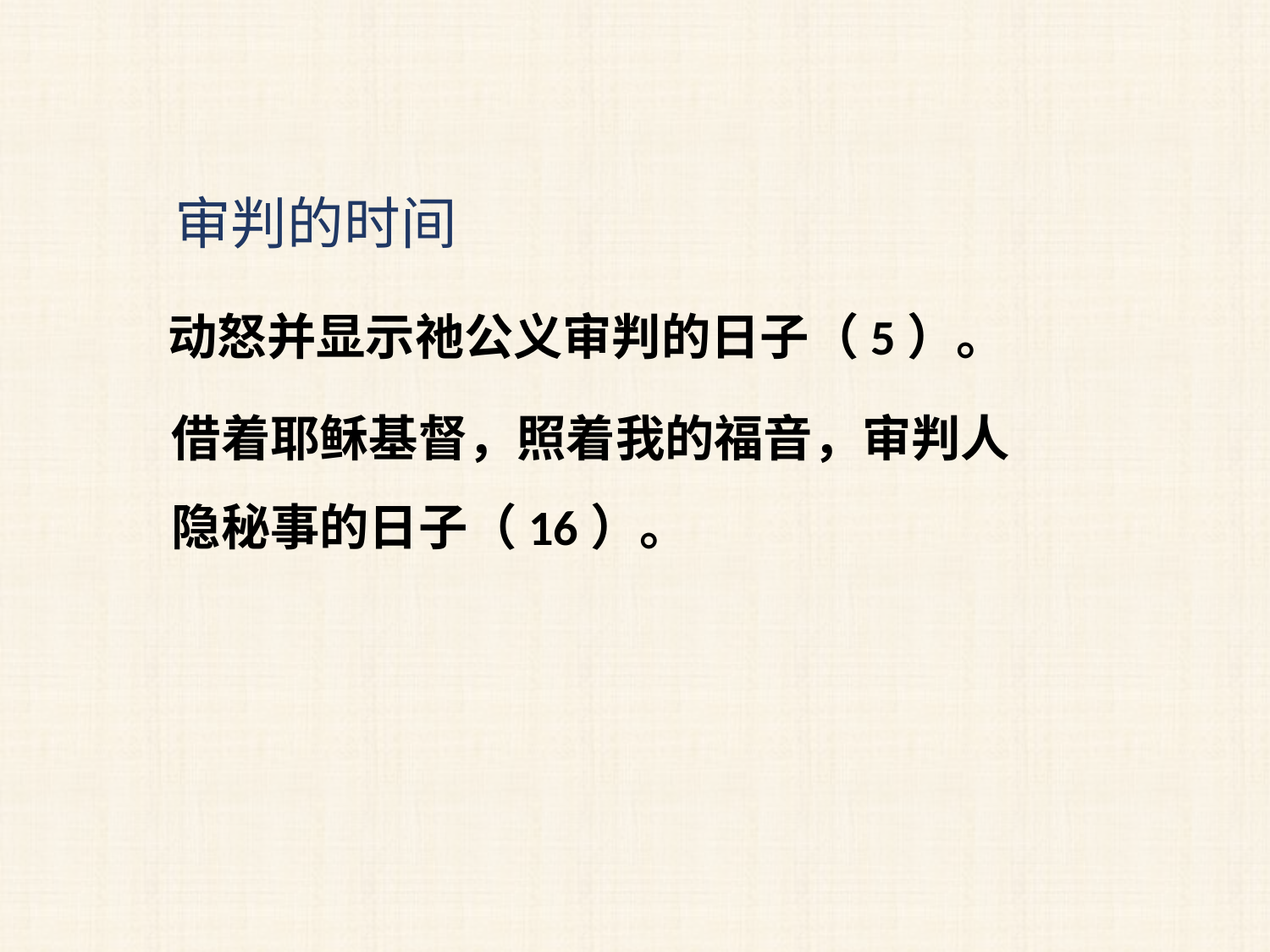

审判的时间
动怒并显示祂公义审判的日子（5）。
借着耶稣基督，照着我的福音，审判人隐秘事的日子（16）。